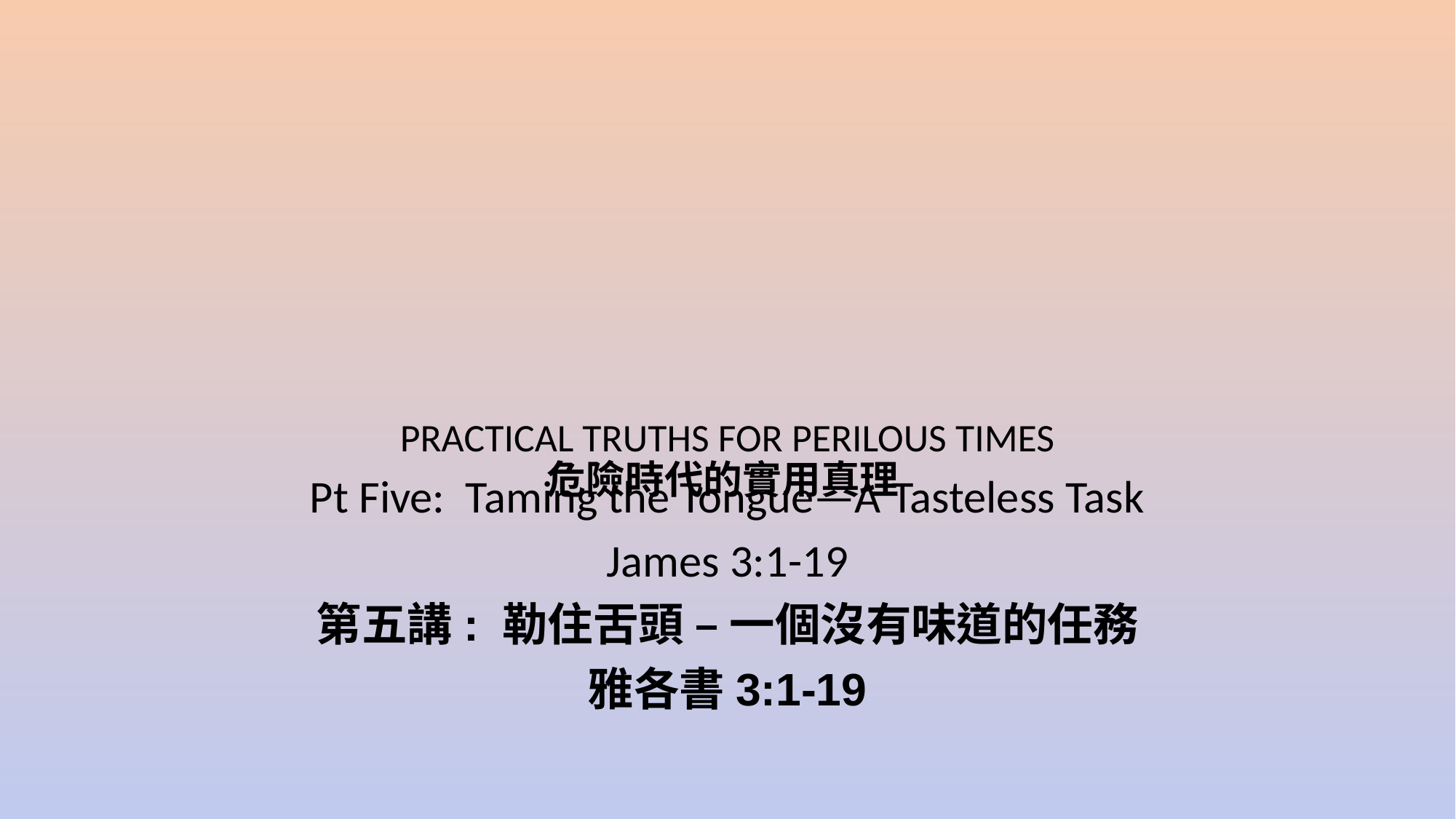

# PRACTICAL TRUTHS FOR PERILOUS TIMES 危險時代的實用真理
Pt Five:  Taming the Tongue—A Tasteless Task
James 3:1-19
第五講: 勒住舌頭 – 一個沒有味道的任務
雅各書3:1-19